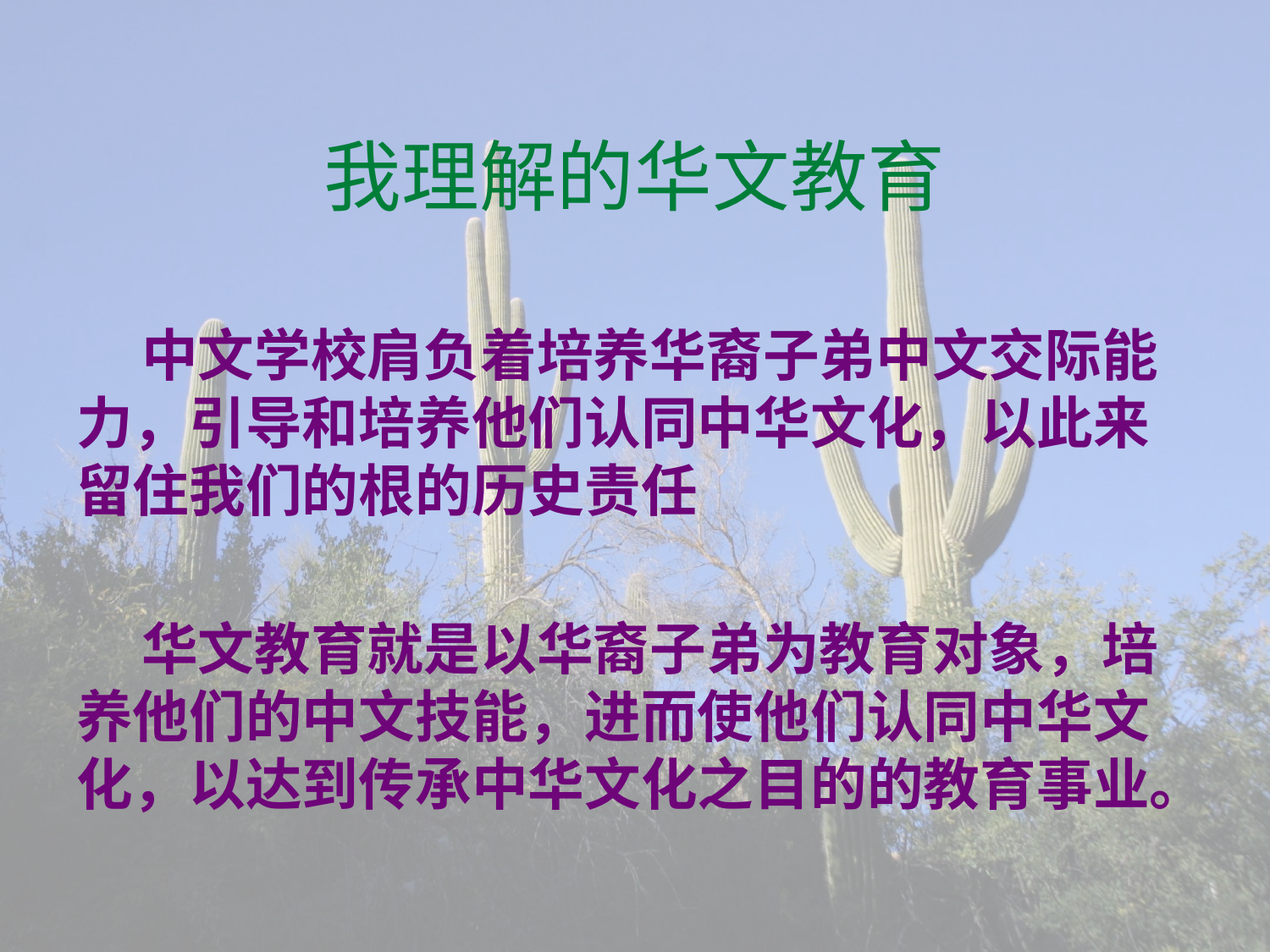

# 我理解的华文教育
    中文学校肩负着培养华裔子弟中文交际能力，引导和培养他们认同中华文化，以此来留住我们的根的历史责任

    华文教育就是以华裔子弟为教育对象，培养他们的中文技能，进而使他们认同中华文化，以达到传承中华文化之目的的教育事业。